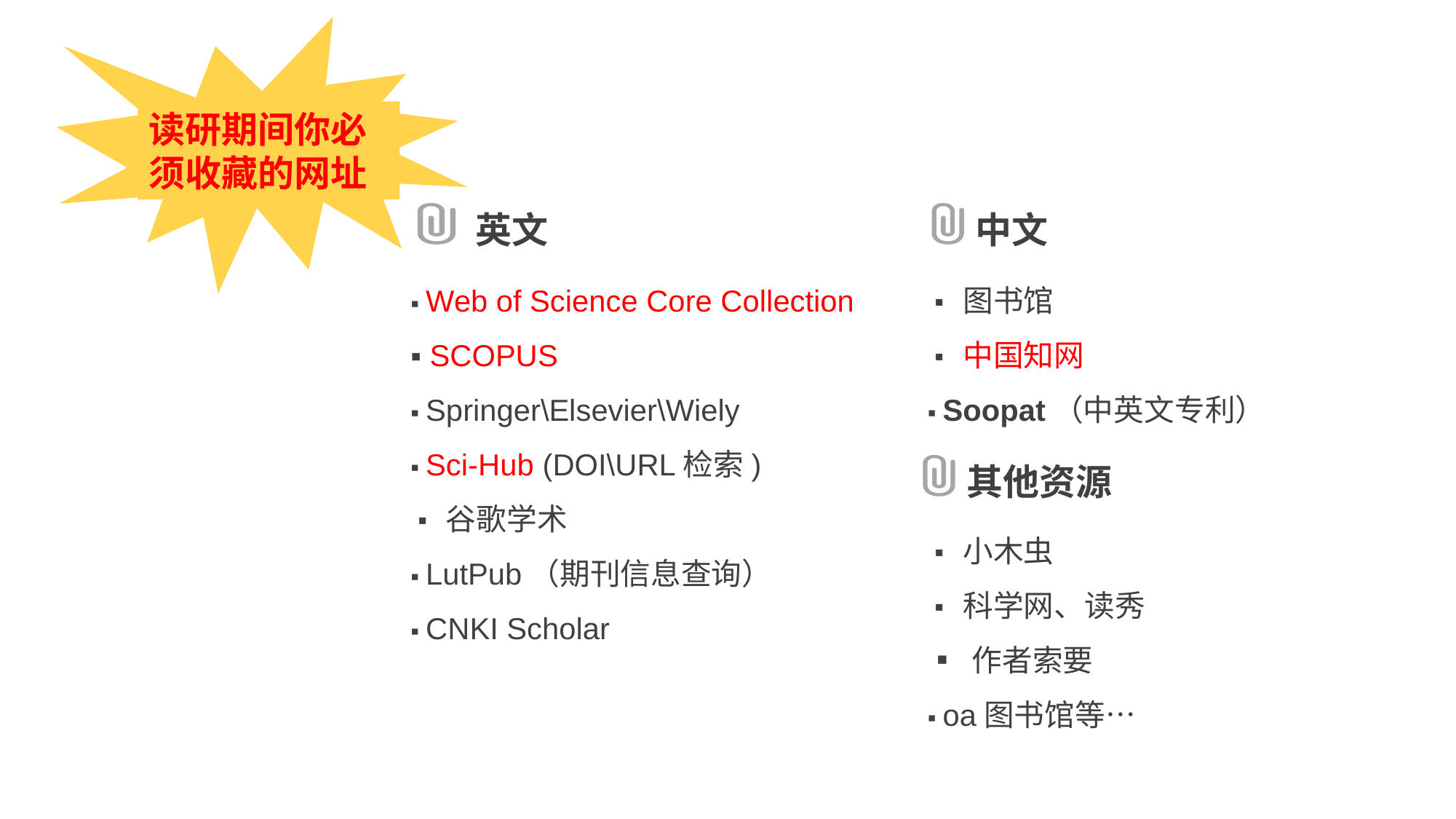

读研期间你必须收藏的网址
英文

▪ Web of Science Core Collection
▪ SCOPUS
▪ Springer\Elsevier\Wiely
▪ Sci-Hub (DOI\URL检索)
▪ 谷歌学术
▪ LutPub（期刊信息查询）
▪ CNKI Scholar
中文

▪ 图书馆
▪ 中国知网
▪ Soopat（中英文专利）
其他资源

▪ 小木虫
▪ 科学网、读秀
▪ 作者索要
▪ oa图书馆等…